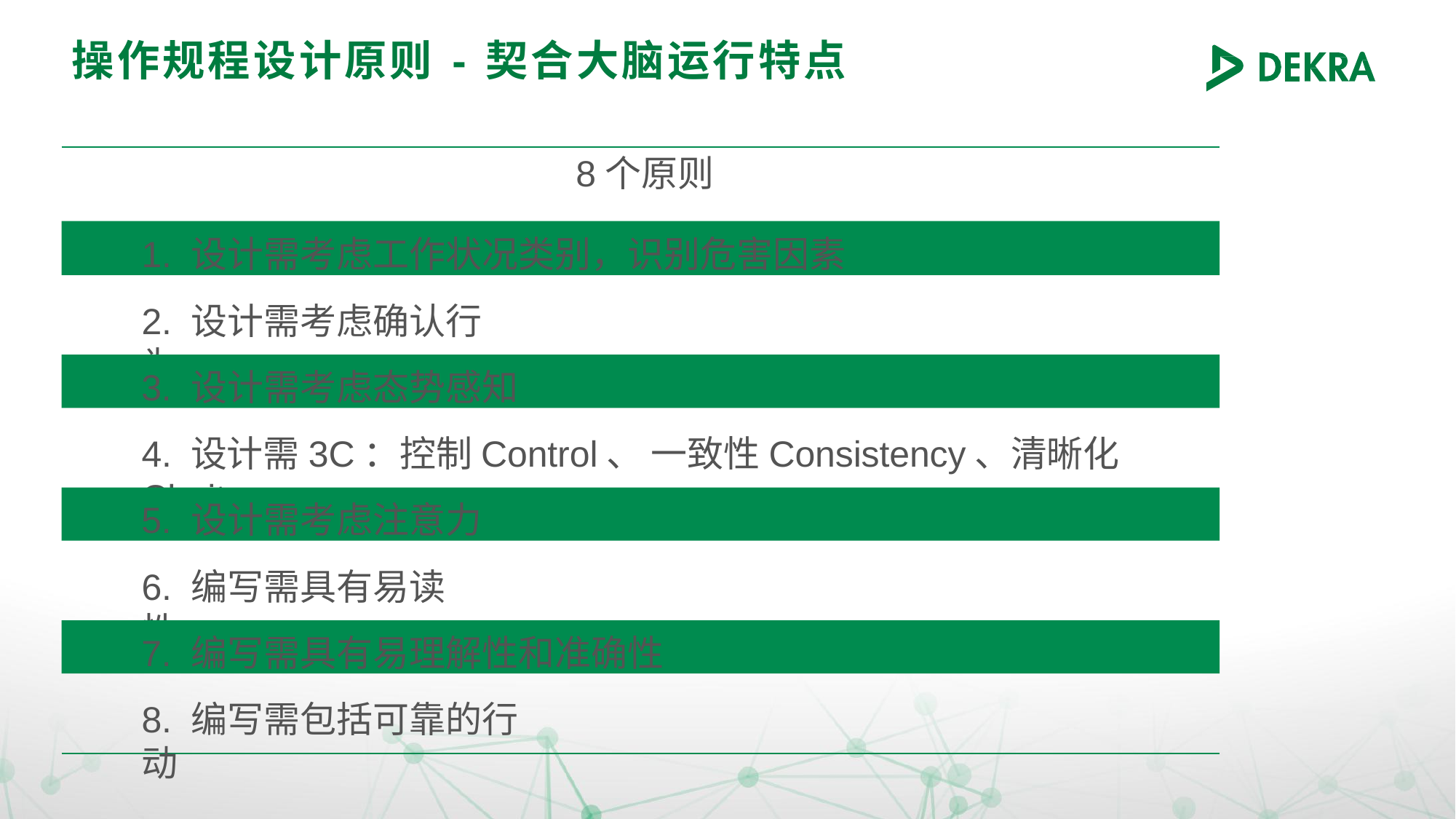

# 操作规程设计原则 -	契合大脑运行特点

8个原则

1. 设计需考虑工作状况类别，识别危害因素
2. 设计需考虑确认行为
3. 设计需考虑态势感知
4. 设计需3C：控制Control、 一致性Consistency、清晰化Clarity
5. 设计需考虑注意力
6. 编写需具有易读性
7. 编写需具有易理解性和准确性
8. 编写需包括可靠的行动